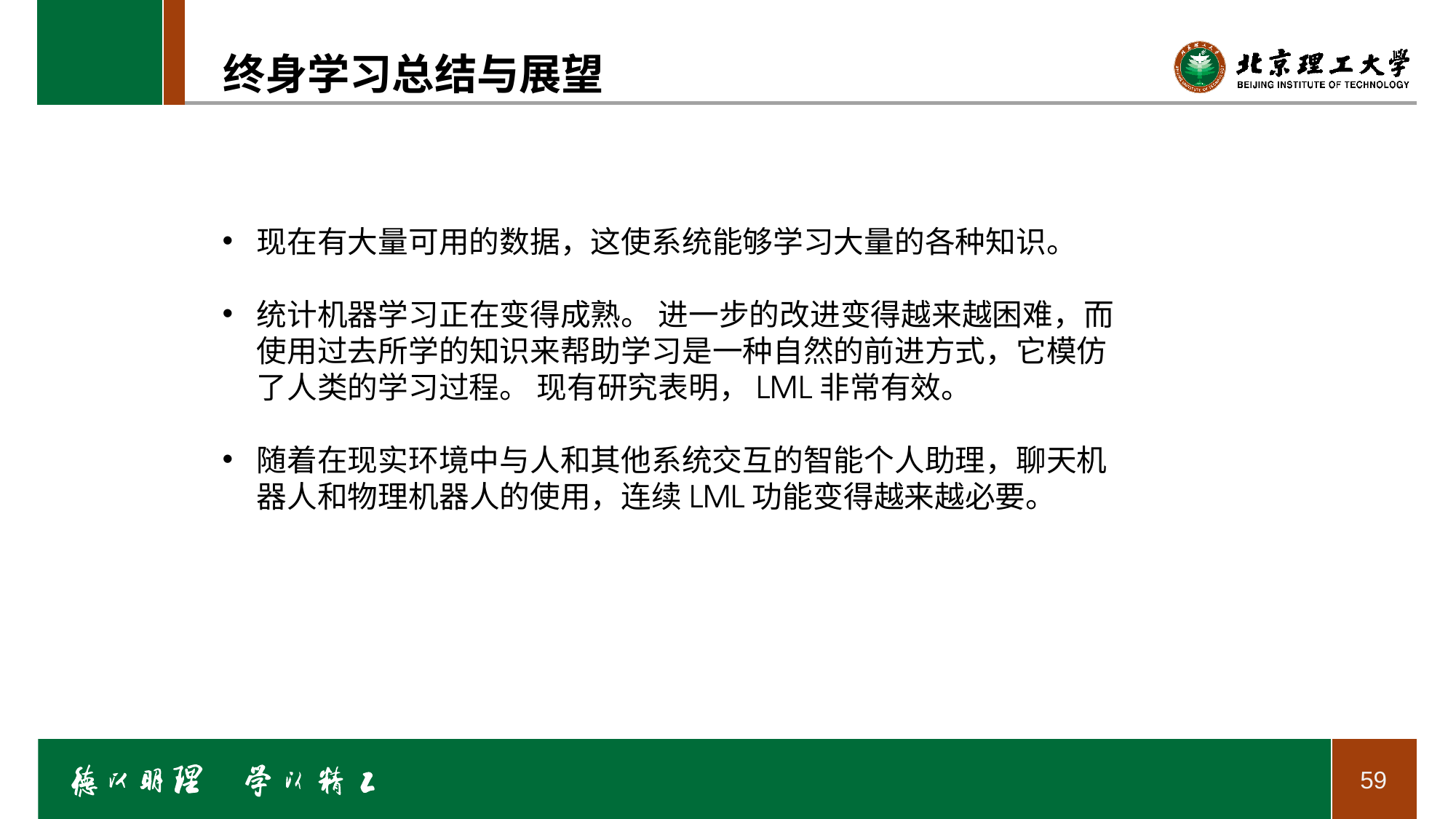

终身学习总结与展望
现在有大量可用的数据，这使系统能够学习大量的各种知识。

统计机器学习正在变得成熟。 进一步的改进变得越来越困难，而使用过去所学的知识来帮助学习是一种自然的前进方式，它模仿了人类的学习过程。 现有研究表明，LML非常有效。

随着在现实环境中与人和其他系统交互的智能个人助理，聊天机器人和物理机器人的使用，连续LML功能变得越来越必要。